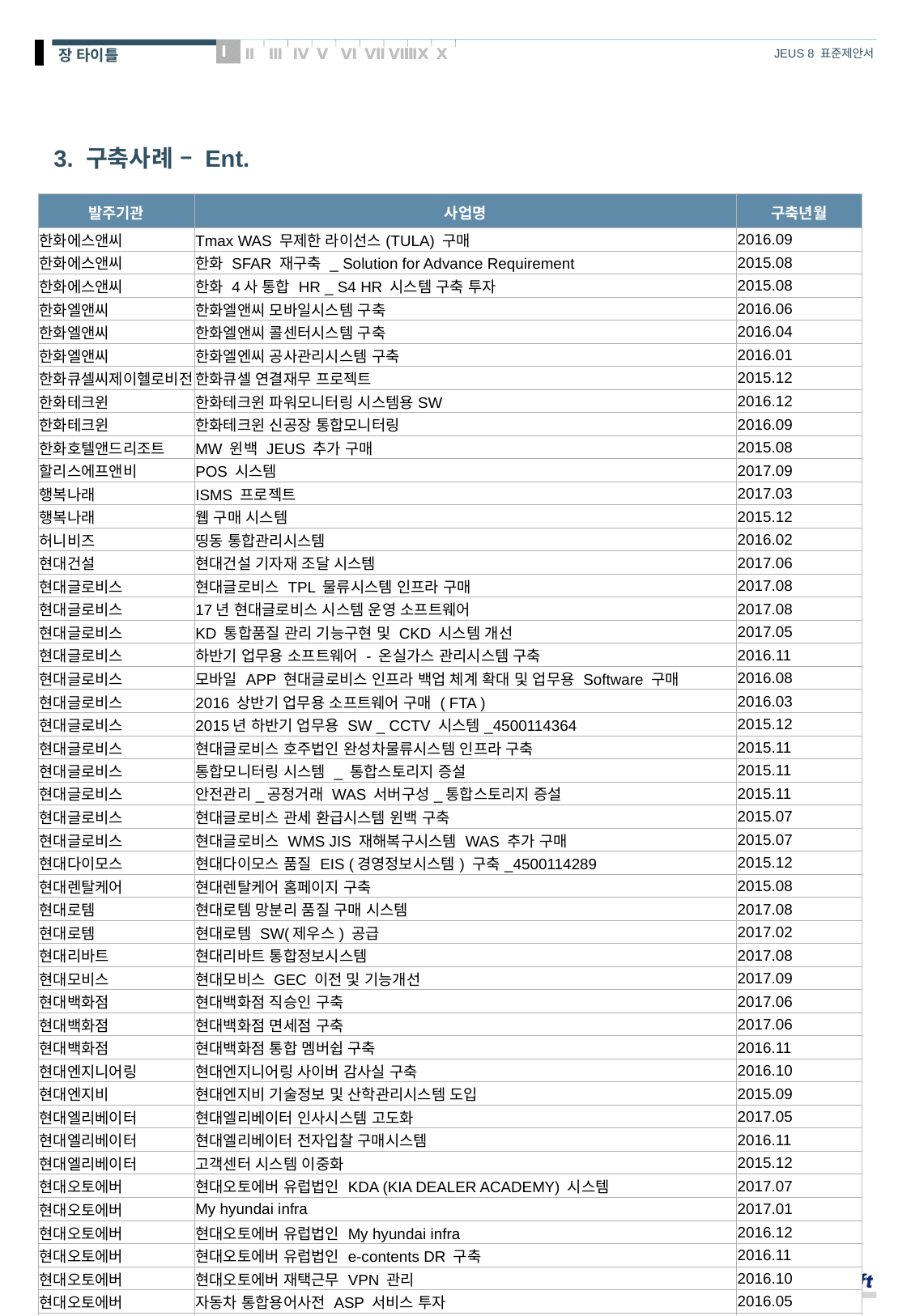

# 3. 구축사례 – Ent.
| 발주기관 | 사업명 | 구축년월 |
| --- | --- | --- |
| 한화에스앤씨 | Tmax WAS 무제한 라이선스(TULA) 구매 | 2016.09 |
| 한화에스앤씨 | 한화 SFAR 재구축 \_ Solution for Advance Requirement | 2015.08 |
| 한화에스앤씨 | 한화 4사 통합 HR \_ S4 HR 시스템 구축 투자 | 2015.08 |
| 한화엘앤씨 | 한화엘앤씨 모바일시스템 구축 | 2016.06 |
| 한화엘앤씨 | 한화엘앤씨 콜센터시스템 구축 | 2016.04 |
| 한화엘앤씨 | 한화엘엔씨 공사관리시스템 구축 | 2016.01 |
| 한화큐셀씨제이헬로비전 | 한화큐셀 연결재무 프로젝트 | 2015.12 |
| 한화테크윈 | 한화테크윈 파워모니터링 시스템용SW | 2016.12 |
| 한화테크윈 | 한화테크윈 신공장 통합모니터링 | 2016.09 |
| 한화호텔앤드리조트 | MW 윈백 JEUS 추가 구매 | 2015.08 |
| 할리스에프앤비 | POS 시스템 | 2017.09 |
| 행복나래 | ISMS 프로젝트 | 2017.03 |
| 행복나래 | 웹 구매 시스템 | 2015.12 |
| 허니비즈 | 띵동 통합관리시스템 | 2016.02 |
| 현대건설 | 현대건설 기자재 조달 시스템 | 2017.06 |
| 현대글로비스 | 현대글로비스 TPL 물류시스템 인프라 구매 | 2017.08 |
| 현대글로비스 | 17년 현대글로비스 시스템 운영 소프트웨어 | 2017.08 |
| 현대글로비스 | KD 통합품질 관리 기능구현 및 CKD 시스템 개선 | 2017.05 |
| 현대글로비스 | 하반기 업무용 소프트웨어 - 온실가스 관리시스템 구축 | 2016.11 |
| 현대글로비스 | 모바일 APP 현대글로비스 인프라 백업 체계 확대 및 업무용 Software 구매 | 2016.08 |
| 현대글로비스 | 2016 상반기 업무용 소프트웨어 구매 ( FTA ) | 2016.03 |
| 현대글로비스 | 2015년 하반기 업무용 SW \_ CCTV 시스템\_4500114364 | 2015.12 |
| 현대글로비스 | 현대글로비스 호주법인 완성차물류시스템 인프라 구축 | 2015.11 |
| 현대글로비스 | 통합모니터링 시스템 \_ 통합스토리지 증설 | 2015.11 |
| 현대글로비스 | 안전관리\_공정거래 WAS 서버구성\_통합스토리지 증설 | 2015.11 |
| 현대글로비스 | 현대글로비스 관세 환급시스템 윈백 구축 | 2015.07 |
| 현대글로비스 | 현대글로비스 WMS JIS 재해복구시스템 WAS 추가 구매 | 2015.07 |
| 현대다이모스 | 현대다이모스 품질 EIS (경영정보시스템) 구축\_4500114289 | 2015.12 |
| 현대렌탈케어 | 현대렌탈케어 홈페이지 구축 | 2015.08 |
| 현대로템 | 현대로템 망분리 품질 구매 시스템 | 2017.08 |
| 현대로템 | 현대로템 SW(제우스) 공급 | 2017.02 |
| 현대리바트 | 현대리바트 통합정보시스템 | 2017.08 |
| 현대모비스 | 현대모비스 GEC 이전 및 기능개선 | 2017.09 |
| 현대백화점 | 현대백화점 직승인 구축 | 2017.06 |
| 현대백화점 | 현대백화점 면세점 구축 | 2017.06 |
| 현대백화점 | 현대백화점 통합 멤버쉽 구축 | 2016.11 |
| 현대엔지니어링 | 현대엔지니어링 사이버 감사실 구축 | 2016.10 |
| 현대엔지비 | 현대엔지비 기술정보 및 산학관리시스템 도입 | 2015.09 |
| 현대엘리베이터 | 현대엘리베이터 인사시스템 고도화 | 2017.05 |
| 현대엘리베이터 | 현대엘리베이터 전자입찰 구매시스템 | 2016.11 |
| 현대엘리베이터 | 고객센터 시스템 이중화 | 2015.12 |
| 현대오토에버 | 현대오토에버 유럽법인 KDA (KIA DEALER ACADEMY) 시스템 | 2017.07 |
| 현대오토에버 | My hyundai infra | 2017.01 |
| 현대오토에버 | 현대오토에버 유럽법인 My hyundai infra | 2016.12 |
| 현대오토에버 | 현대오토에버 유럽법인 e-contents DR 구축 | 2016.11 |
| 현대오토에버 | 현대오토에버 재택근무 VPN 관리 | 2016.10 |
| 현대오토에버 | 자동차 통합용어사전 ASP 서비스 투자 | 2016.05 |
| 현대오토에버 | e-Contents 마이그레이션 | 2015.11 |
| 현대오토에버 | 그룹공통 교육시스템 (e-Campus) 구축 | 2015.07 |
| 현대위아 | 현대위아 멕시코법인 (HWM) 보안시스템 구축 | 2016.09 |
| 현대위아 | 현대위아 위즈 (WIZ) 시스템 개선 | 2016.03 |
| 현대위아 | 현대위아 공작기계 모니터링 시스템 구축 \_ 톰캣 윈백 | 2016.02 |
| 현대위아 | 현대위아 강소 에너지 관리시스템 구축 | 2015.11 |
| 현대위아 | 현대위아 공작기계 모니터링 시스템 구축 \_ 톰캣 윈백 | 2015.09 |